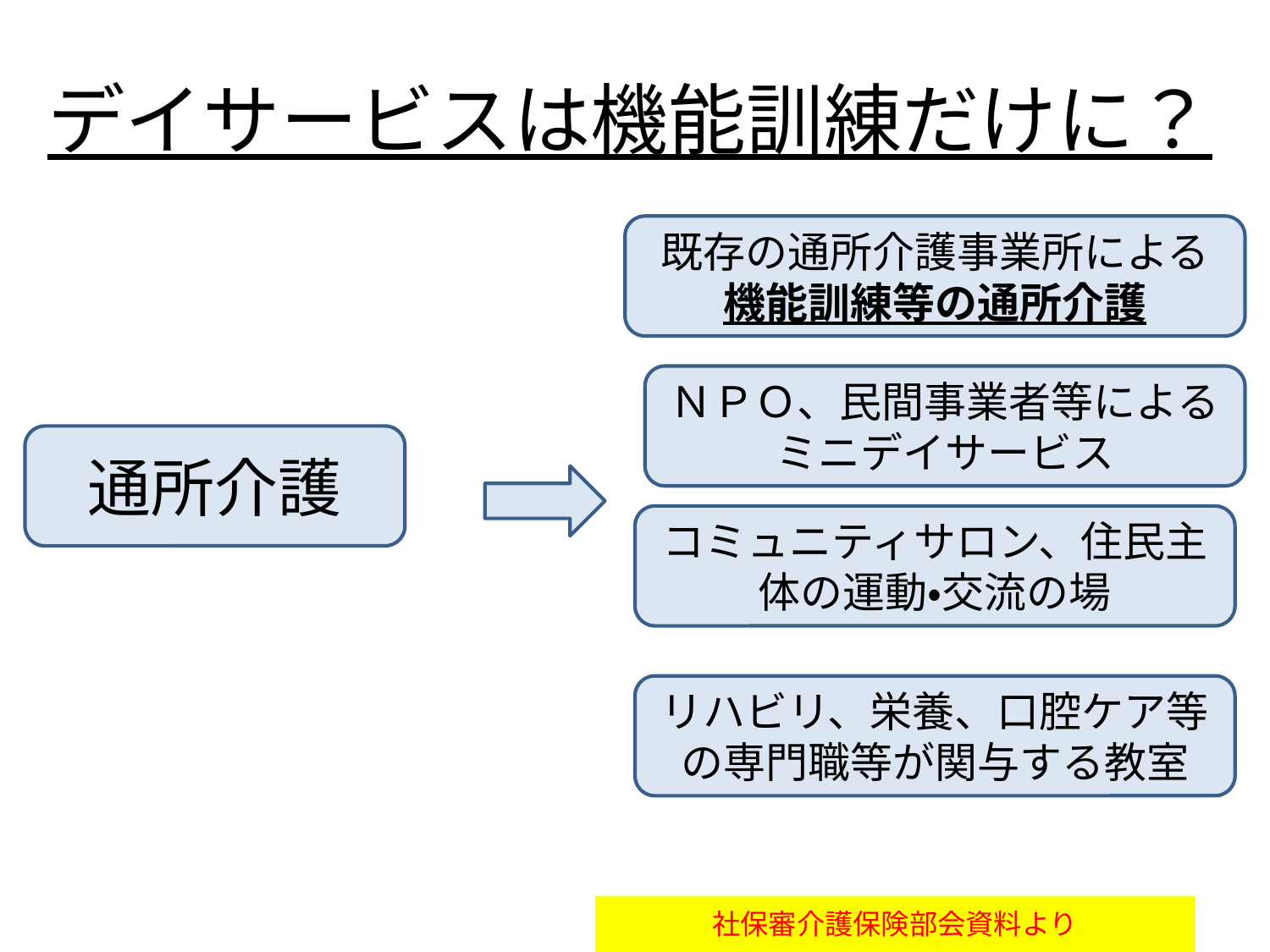

# デイサービスは機能訓練だけに？
既存の通所介護事業所による
機能訓練等の通所介護
ＮＰＯ、民間事業者等によるミニデイサービス
通所介護

コミュニティサロン、住民主体の運動・交流の場
リハビリ、栄養、口腔ケア等の専門職等が関与する教室
社保審介護保険部会資料より